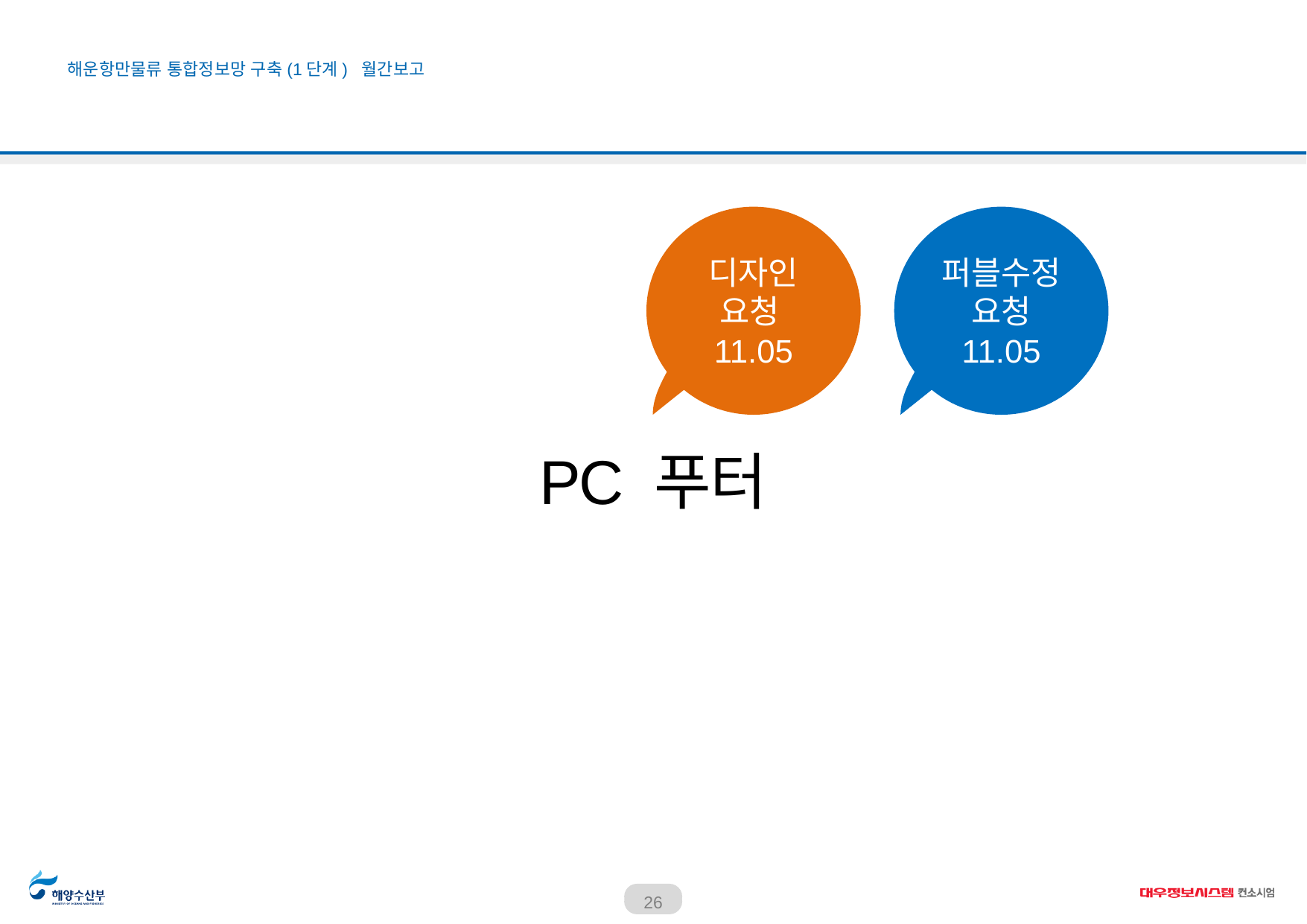

디자인
요청11.05

퍼블수정
요청
11.05

PC 푸터

26